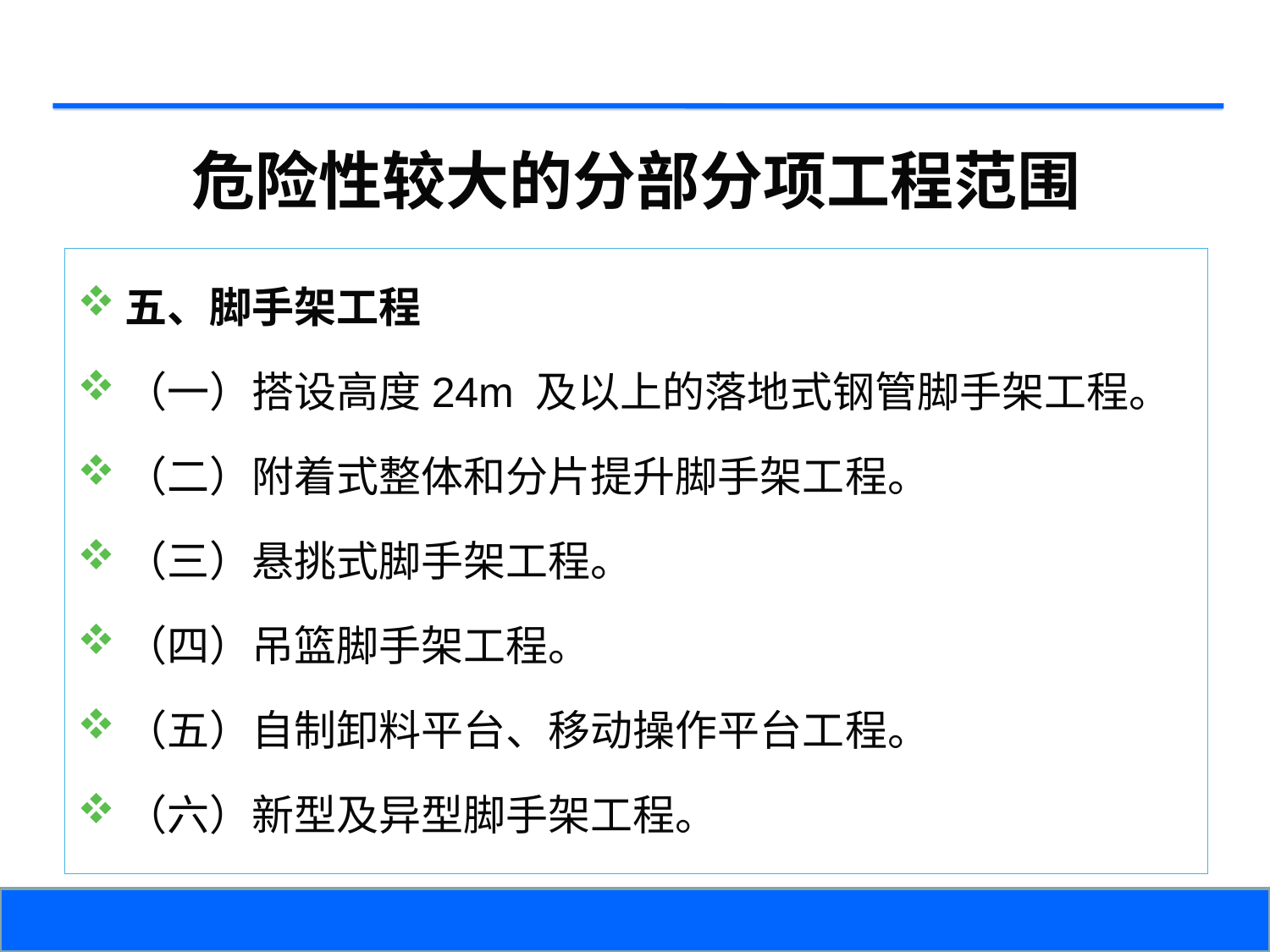

危险性较大的分部分项工程范围
五、脚手架工程
（一）搭设高度24m 及以上的落地式钢管脚手架工程。
（二）附着式整体和分片提升脚手架工程。
（三）悬挑式脚手架工程。
（四）吊篮脚手架工程。
（五）自制卸料平台、移动操作平台工程。
（六）新型及异型脚手架工程。